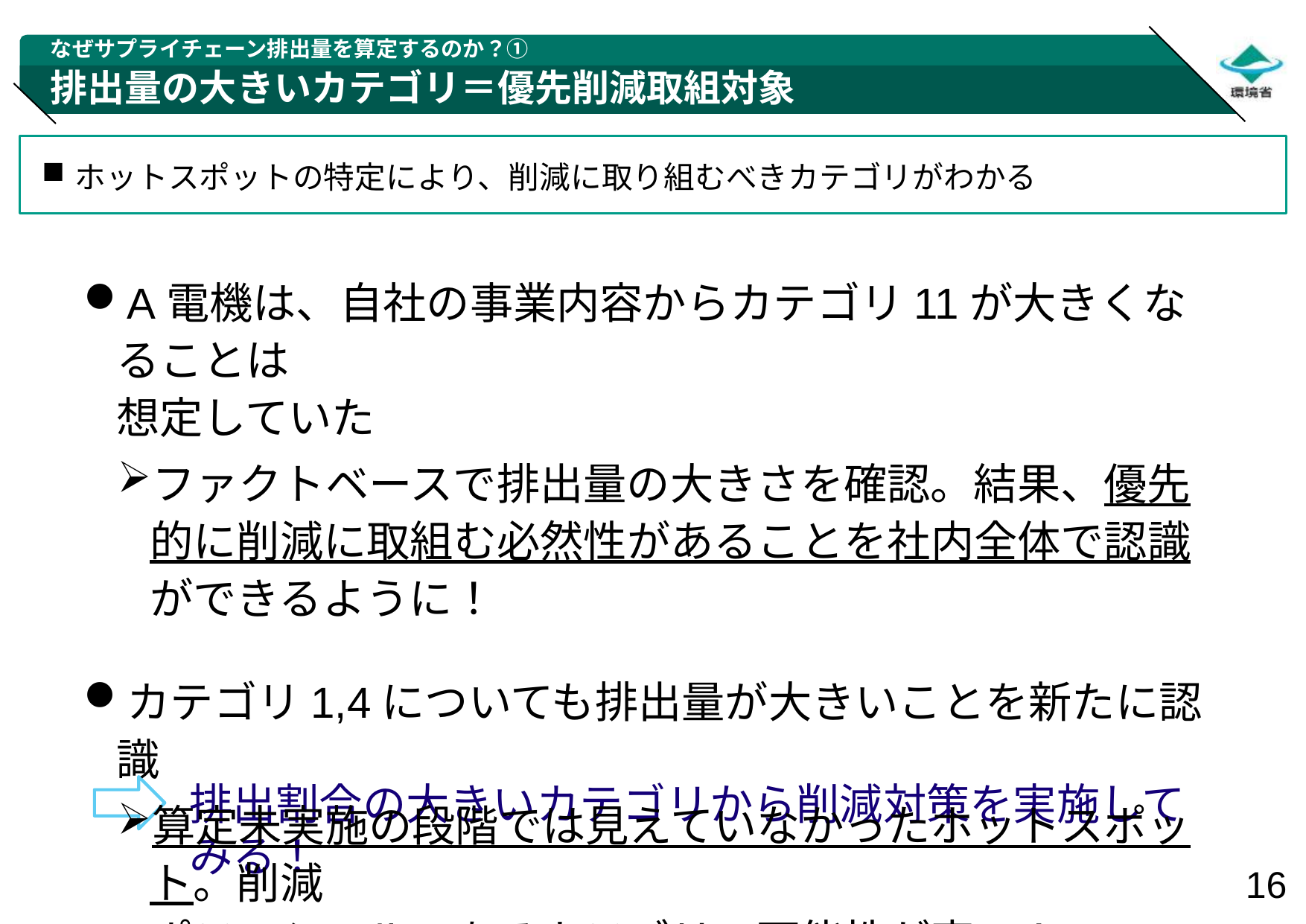

なぜサプライチェーン排出量を算定するのか？①
# 排出量の大きいカテゴリ＝優先削減取組対象
ホットスポットの特定により、削減に取り組むべきカテゴリがわかる
A電機は、自社の事業内容からカテゴリ11が大きくなることは
想定していた
ファクトベースで排出量の大きさを確認。結果、優先的に削減に取組む必然性があることを社内全体で認識ができるように！
カテゴリ1,4についても排出量が大きいことを新たに認識
算定未実施の段階では見えていなかったホットスポット。削減
ポテンシャルのあるカテゴリの可能性が高い！
排出割合の大きいカテゴリから削減対策を実施してみる！